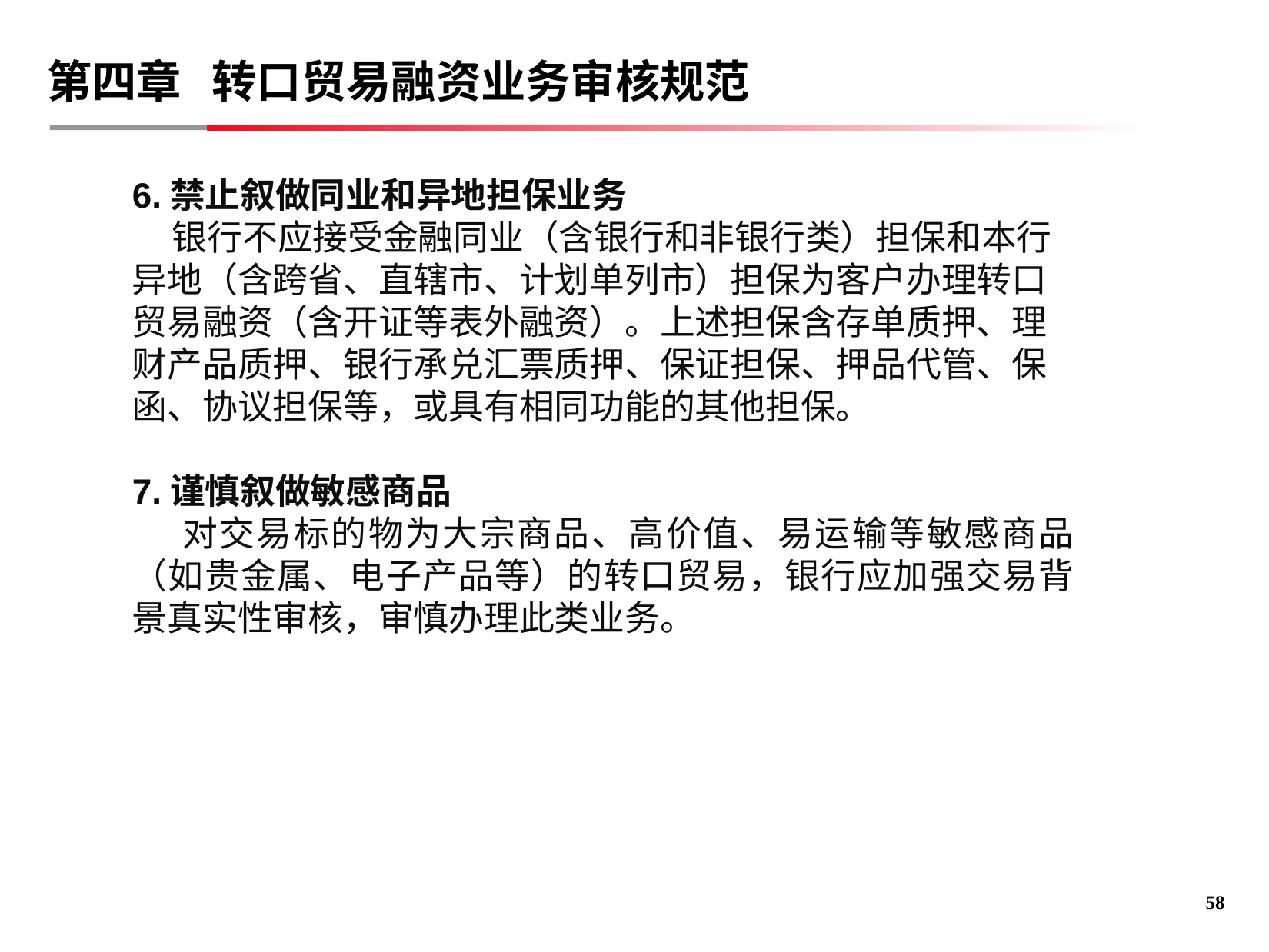

第四章   转口贸易融资业务审核规范
6.禁止叙做同业和异地担保业务
    银行不应接受金融同业（含银行和非银行类）担保和本行异地（含跨省、直辖市、计划单列市）担保为客户办理转口贸易融资（含开证等表外融资）。上述担保含存单质押、理财产品质押、银行承兑汇票质押、保证担保、押品代管、保函、协议担保等，或具有相同功能的其他担保。

7.谨慎叙做敏感商品
    对交易标的物为大宗商品、高价值、易运输等敏感商品（如贵金属、电子产品等）的转口贸易，银行应加强交易背景真实性审核，审慎办理此类业务。

58